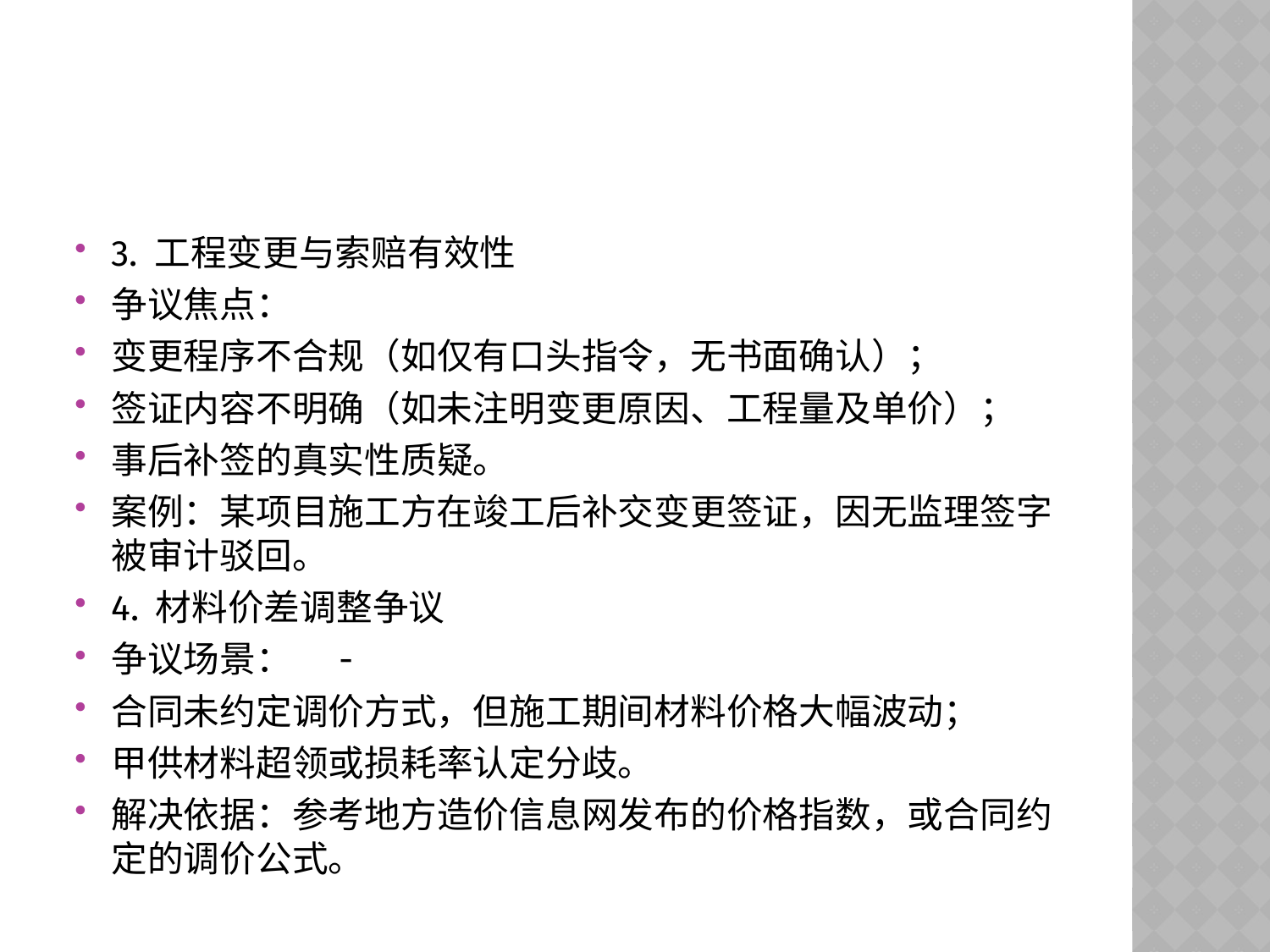

#
3. 工程变更与索赔有效性
争议焦点：
变更程序不合规（如仅有口头指令，无书面确认）；
签证内容不明确（如未注明变更原因、工程量及单价）；
事后补签的真实性质疑。
案例：某项目施工方在竣工后补交变更签证，因无监理签字被审计驳回。
4. 材料价差调整争议
争议场景：     -
合同未约定调价方式，但施工期间材料价格大幅波动；
甲供材料超领或损耗率认定分歧。
解决依据：参考地方造价信息网发布的价格指数，或合同约定的调价公式。